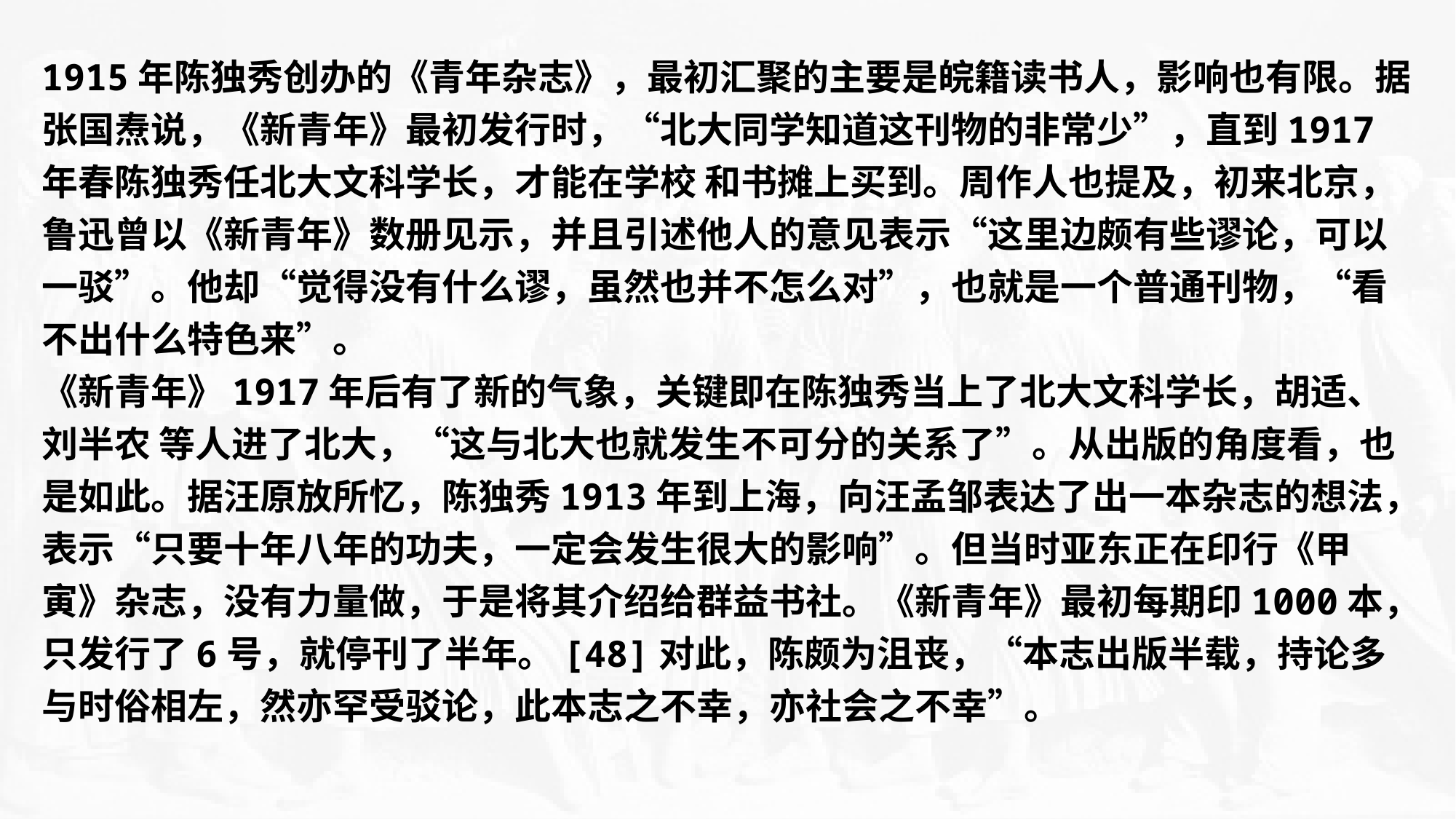

1915年陈独秀创办的《青年杂志》，最初汇聚的主要是皖籍读书人，影响也有限。据张国焘说，《新青年》最初发行时，“北大同学知道这刊物的非常少”，直到1917年春陈独秀任北大文科学长，才能在学校 和书摊上买到。周作人也提及，初来北京，鲁迅曾以《新青年》数册见示，并且引述他人的意见表示“这里边颇有些谬论，可以一驳”。他却“觉得没有什么谬，虽然也并不怎么对”，也就是一个普通刊物，“看不出什么特色来”。
《新青年》1917年后有了新的气象，关键即在陈独秀当上了北大文科学长，胡适、刘半农 等人进了北大，“这与北大也就发生不可分的关系了”。从出版的角度看，也是如此。据汪原放所忆，陈独秀1913年到上海，向汪孟邹表达了出一本杂志的想法，表示“只要十年八年的功夫，一定会发生很大的影响”。但当时亚东正在印行《甲寅》杂志，没有力量做，于是将其介绍给群益书社。《新青年》最初每期印1000本，只发行了6号，就停刊了半年。[48]对此，陈颇为沮丧，“本志出版半载，持论多与时俗相左，然亦罕受驳论，此本志之不幸，亦社会之不幸”。